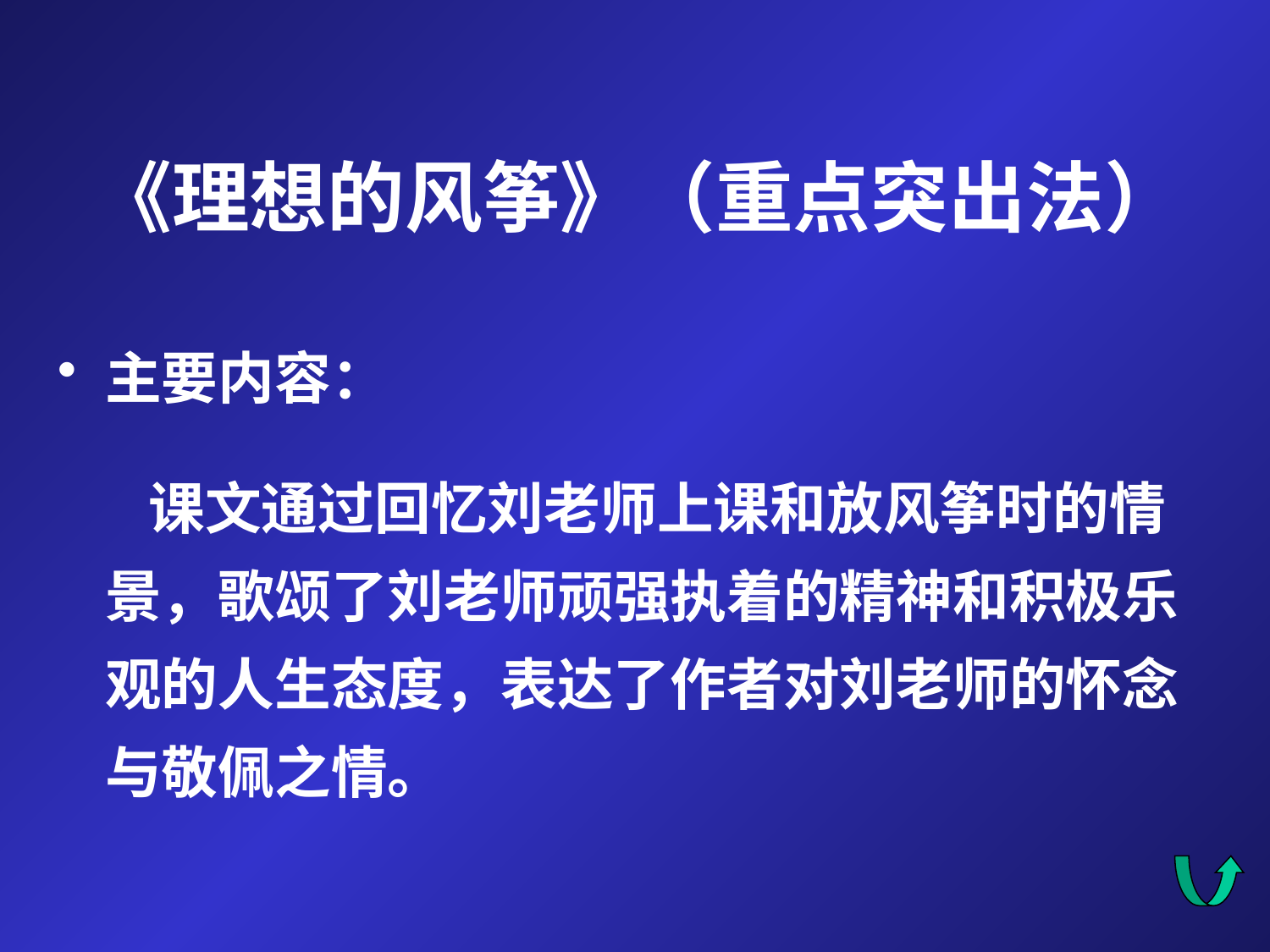

# 《理想的风筝》（重点突出法）
主要内容：

      课文通过回忆刘老师上课和放风筝时的情景，歌颂了刘老师顽强执着的精神和积极乐观的人生态度，表达了作者对刘老师的怀念与敬佩之情。